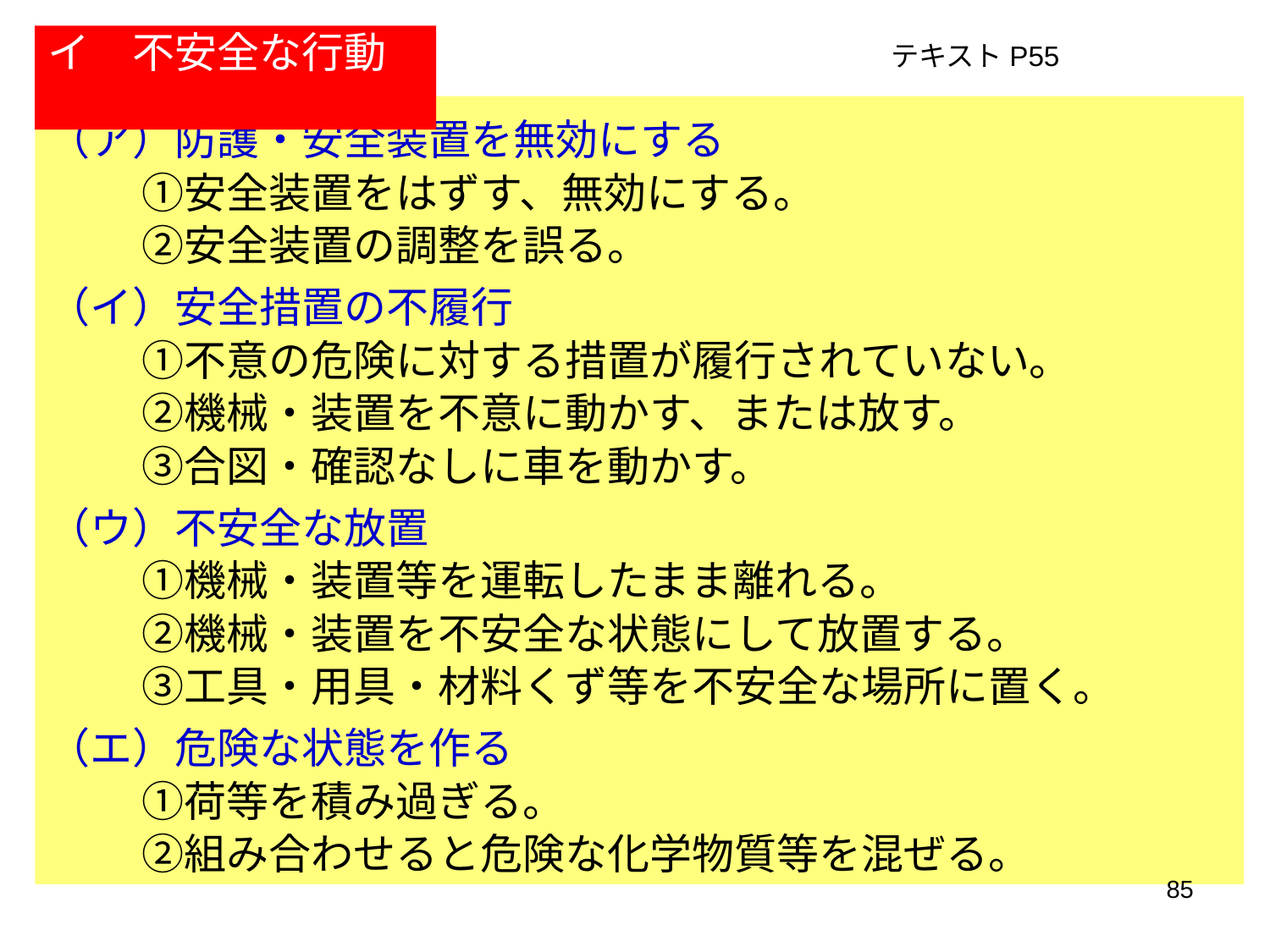

イ　不安全な行動
テキストP55
（ア）防護・安全装置を無効にする
　　 ①安全装置をはずす、無効にする。
　　 ②安全装置の調整を誤る。
（イ）安全措置の不履行
　　 ①不意の危険に対する措置が履行されていない。
　　 ②機械・装置を不意に動かす、または放す。
　　 ③合図・確認なしに車を動かす。
（ウ）不安全な放置
　　 ①機械・装置等を運転したまま離れる。
　　 ②機械・装置を不安全な状態にして放置する。
　　 ③工具・用具・材料くず等を不安全な場所に置く。
（エ）危険な状態を作る
　　 ①荷等を積み過ぎる。
　　 ②組み合わせると危険な化学物質等を混ぜる。
85